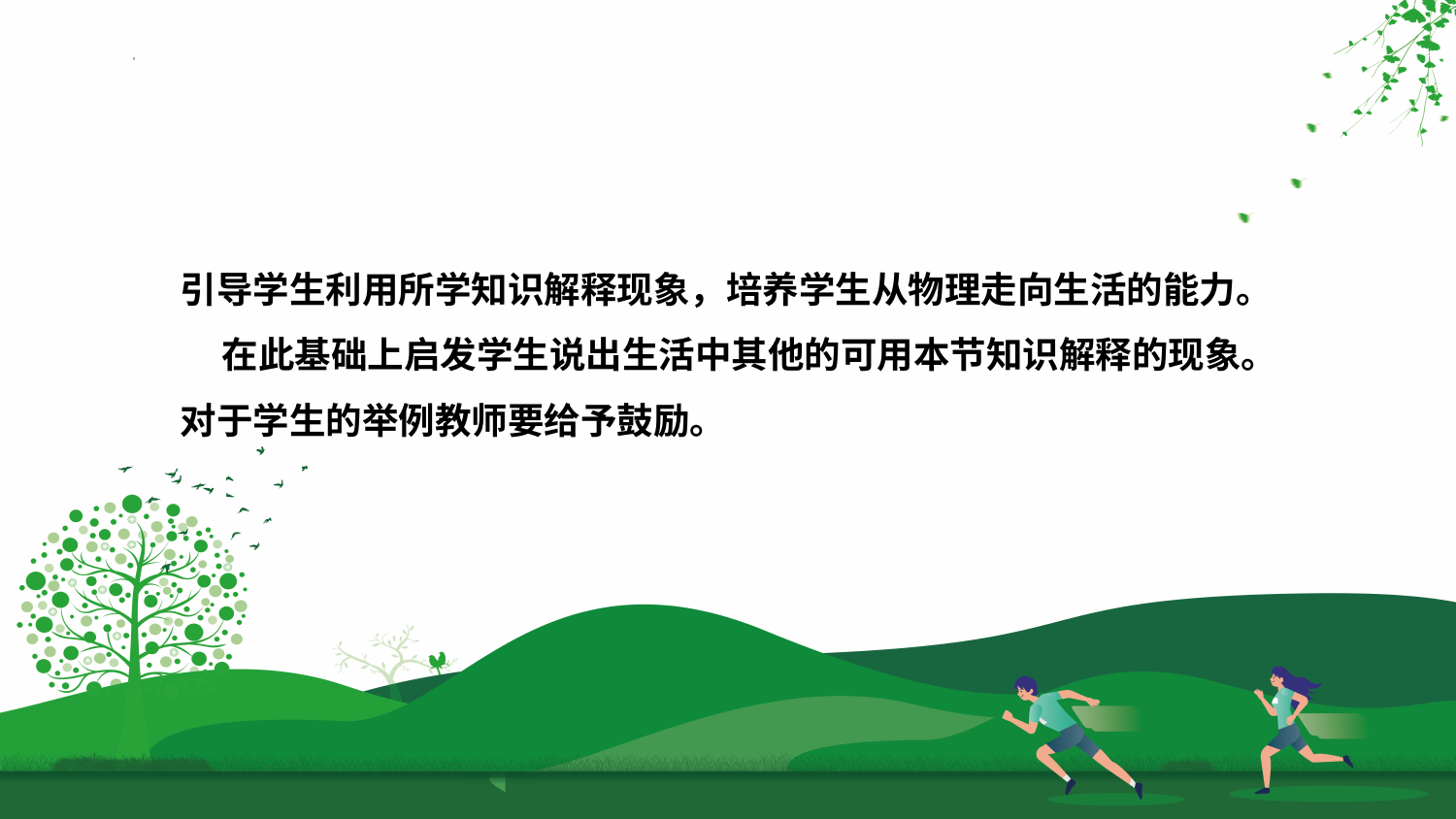

引导学生利用所学知识解释现象，培养学生从物理走向生活的能力。
    在此基础上启发学生说出生活中其他的可用本节知识解释的现象。对于学生的举例教师要给予鼓励。